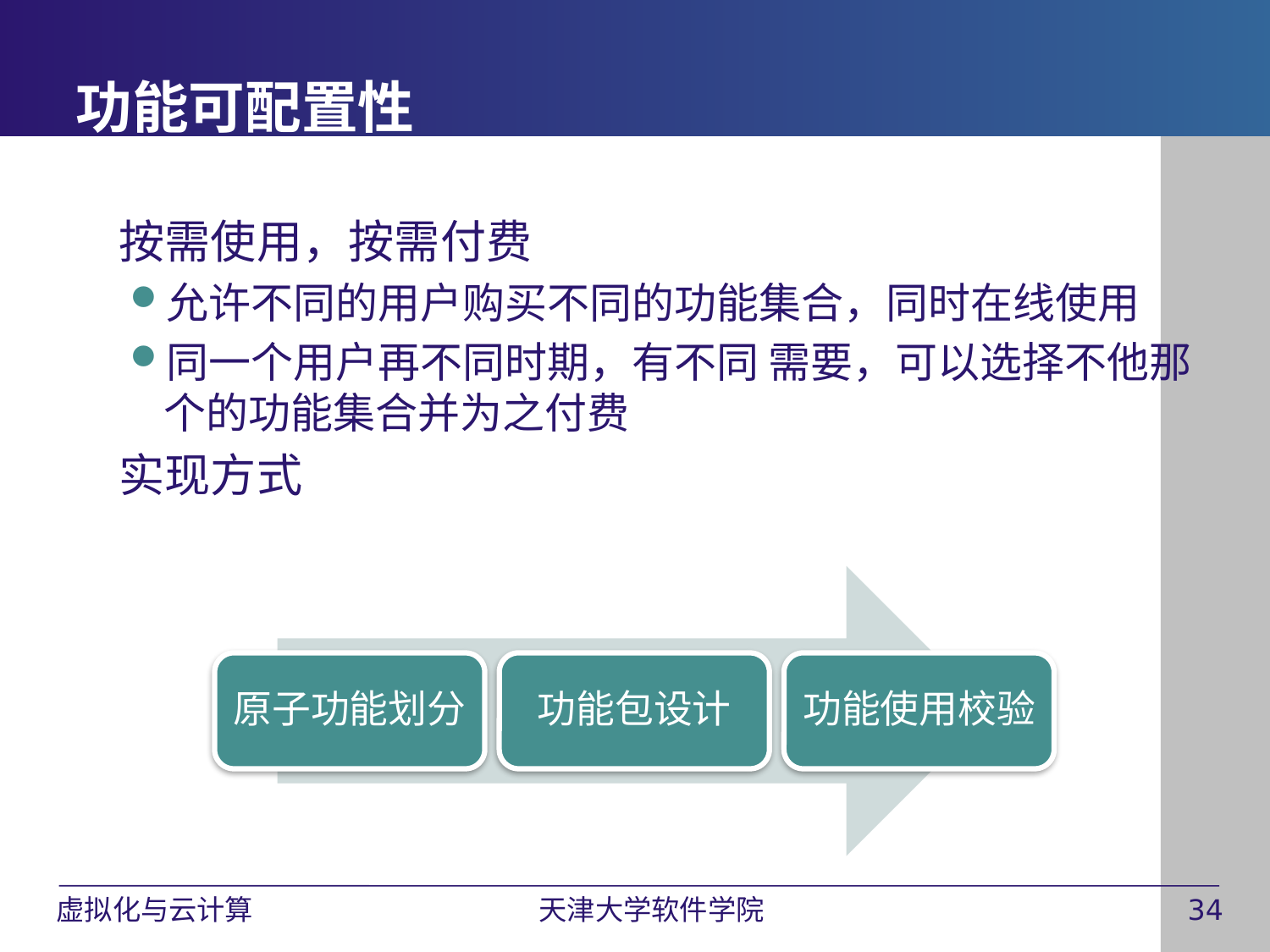

# 功能可配置性
按需使用，按需付费
允许不同的用户购买不同的功能集合，同时在线使用
同一个用户再不同时期，有不同 需要，可以选择不他那个的功能集合并为之付费
实现方式
原子功能划分
功能包设计
功能使用校验